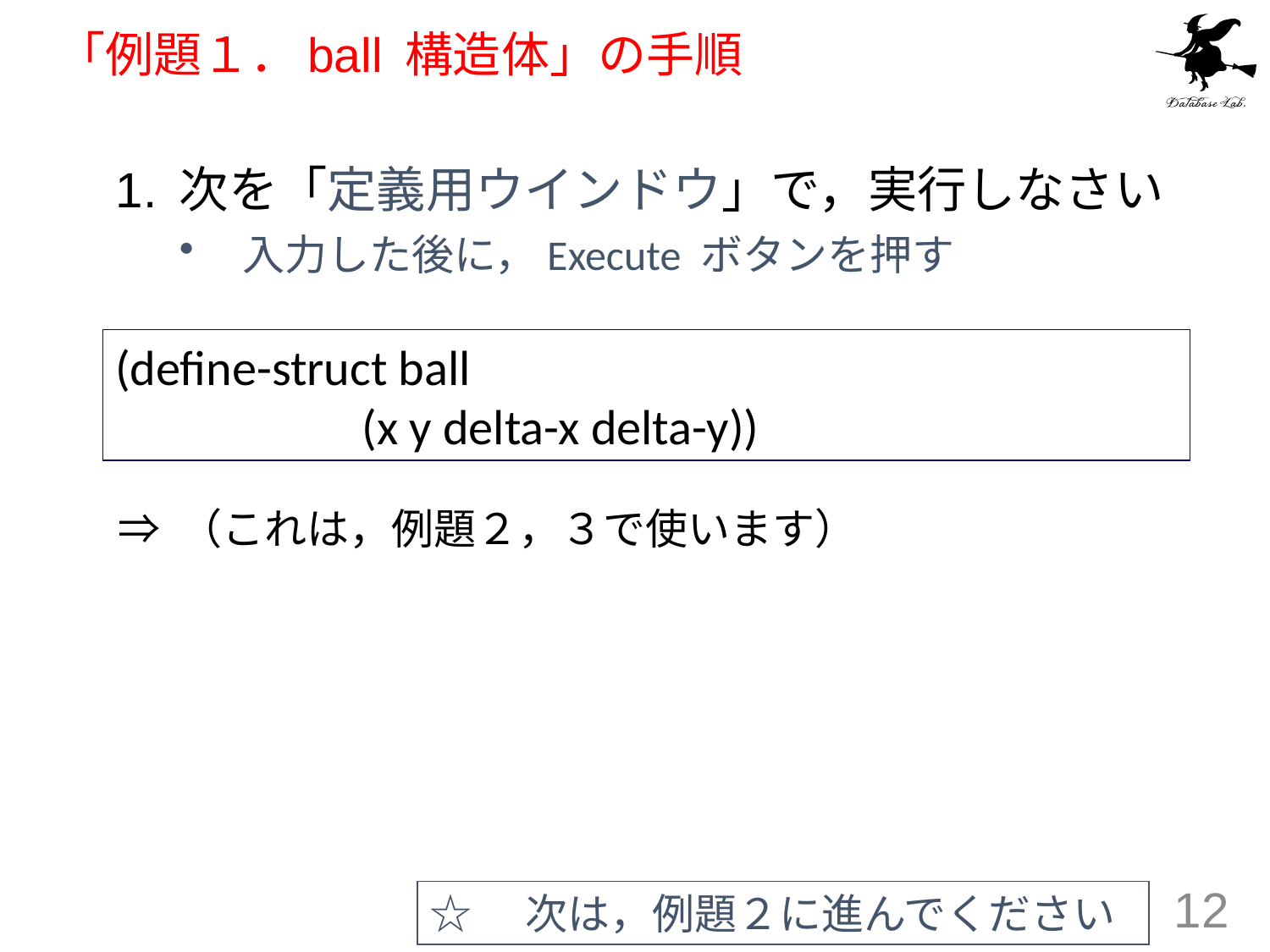

# 「例題１．ball 構造体」の手順
次を「定義用ウインドウ」で，実行しなさい
入力した後に，Execute ボタンを押す
(define-struct ball
                      (x y delta-x delta-y))
⇒ （これは，例題２，３で使います）
☆　次は，例題２に進んでください
12